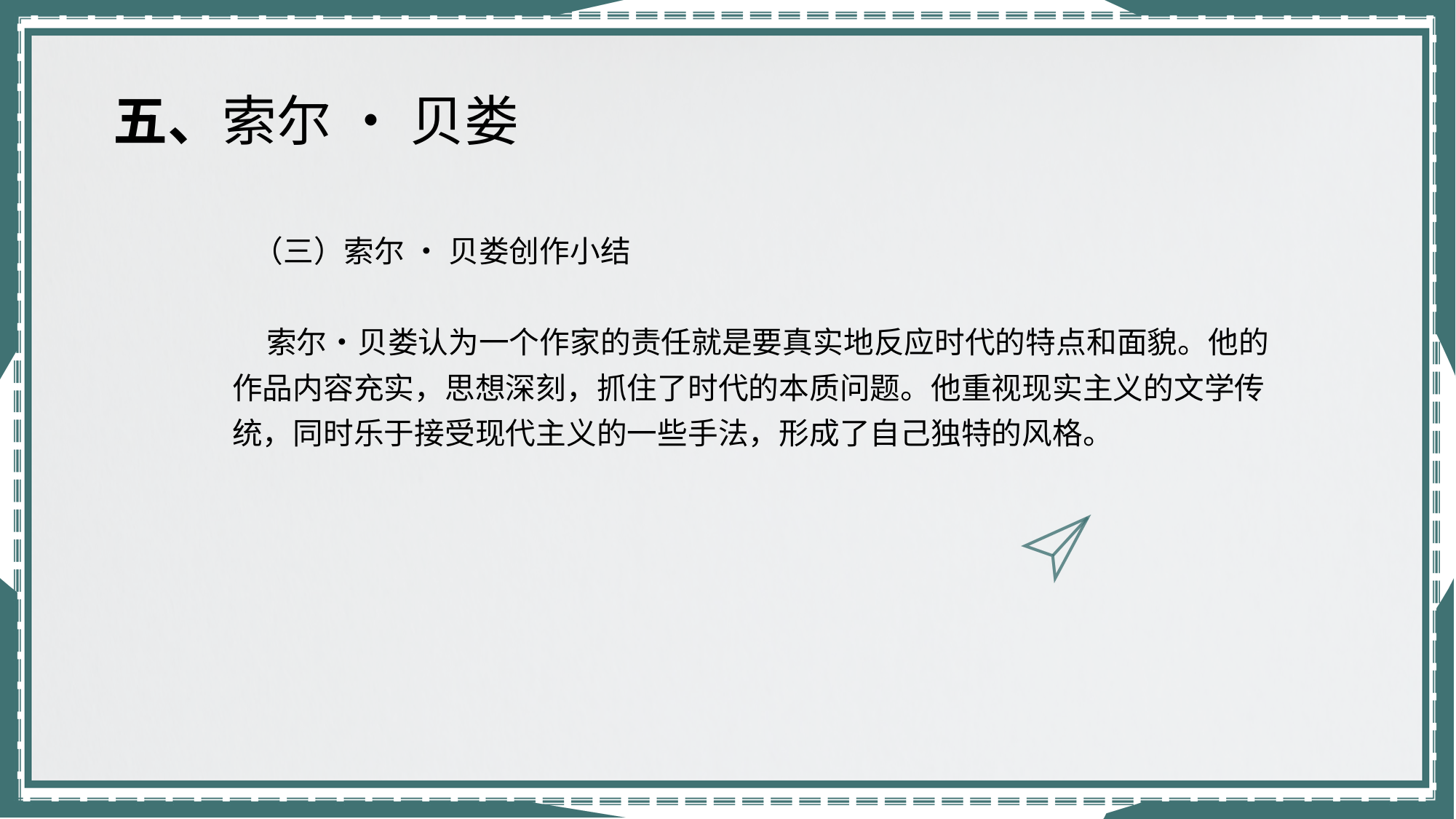

五、索尔 • 贝娄
  （三）索尔 • 贝娄创作小结

    索尔•贝娄认为一个作家的责任就是要真实地反应时代的特点和面貌。他的作品内容充实，思想深刻，抓住了时代的本质问题。他重视现实主义的文学传统，同时乐于接受现代主义的一些手法，形成了自己独特的风格。